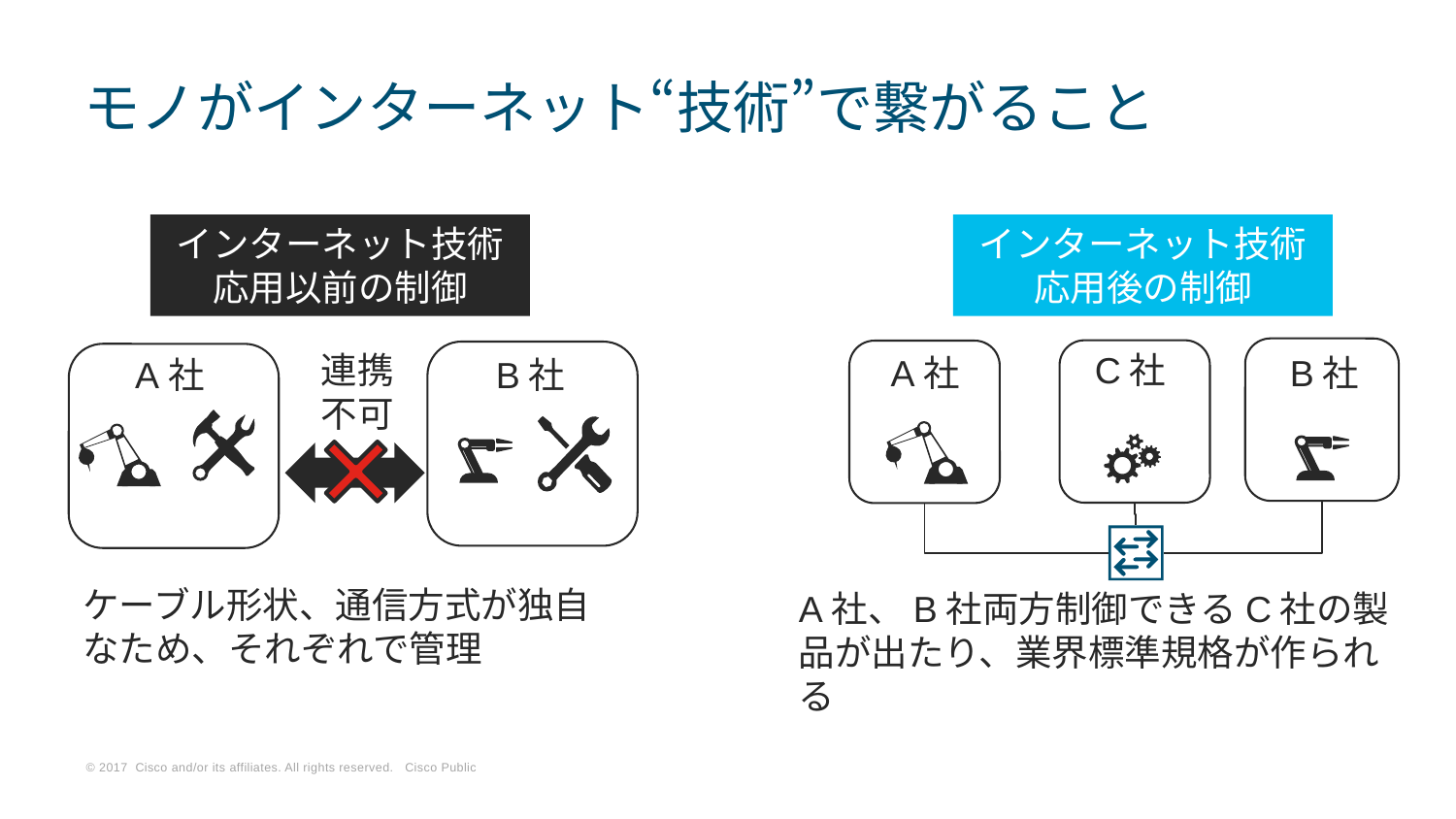

# モノがインターネット“技術”で繋がること
インターネット技術応用以前の制御
インターネット技術応用後の制御

C社

連携不可

A社
B社

A社
B社

ケーブル形状、通信方式が独自なため、それぞれで管理
A社、B社両方制御できるC社の製品が出たり、業界標準規格が作られる